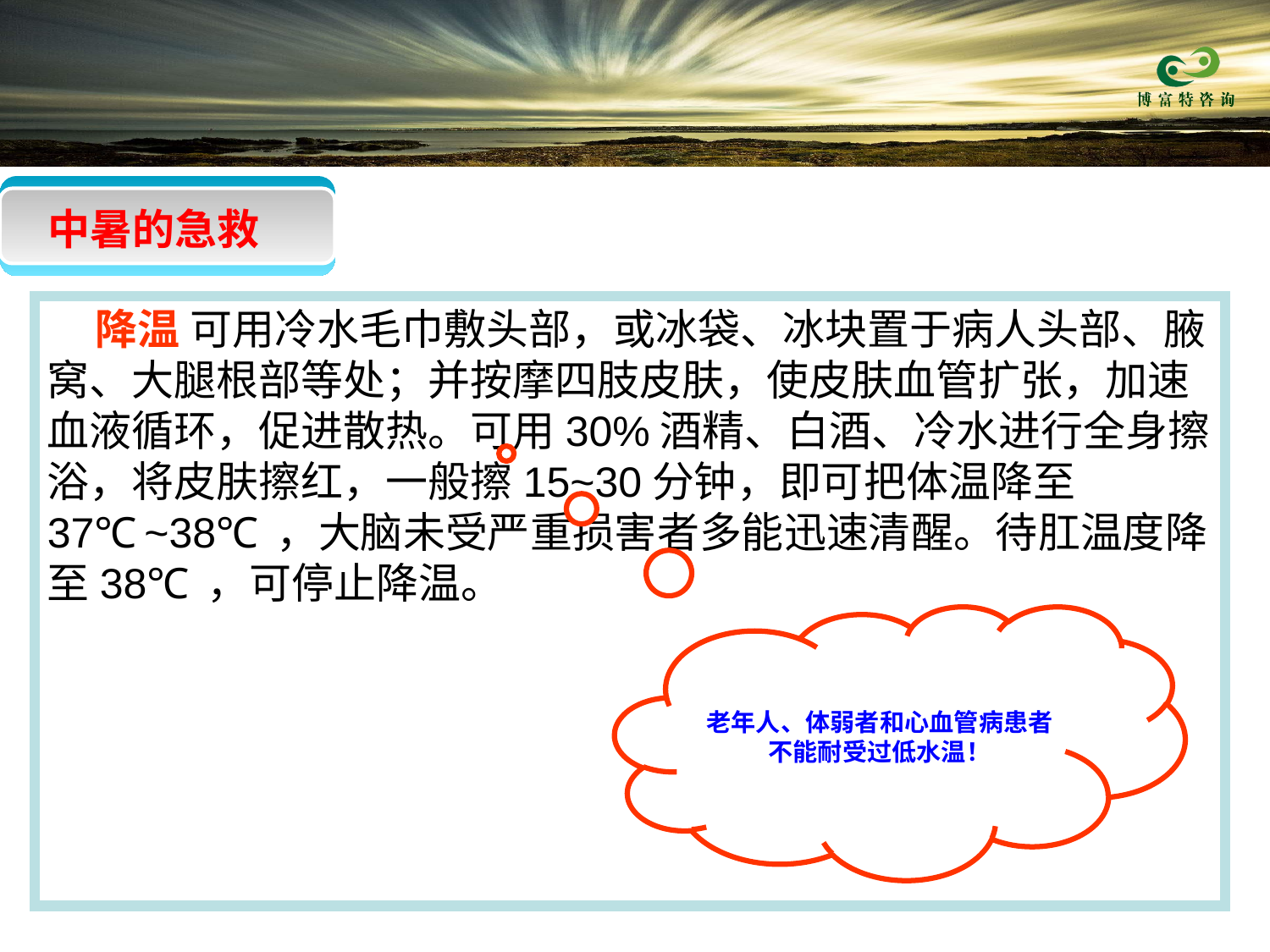

中暑的急救
    降温 可用冷水毛巾敷头部，或冰袋、冰块置于病人头部、腋窝、大腿根部等处；并按摩四肢皮肤，使皮肤血管扩张，加速血液循环，促进散热。可用30%酒精、白酒、冷水进行全身擦浴，将皮肤擦红，一般擦15~30分钟，即可把体温降至37℃~38℃，大脑未受严重损害者多能迅速清醒。待肛温度降至38℃，可停止降温。

老年人、体弱者和心血管病患者不能耐受过低水温！